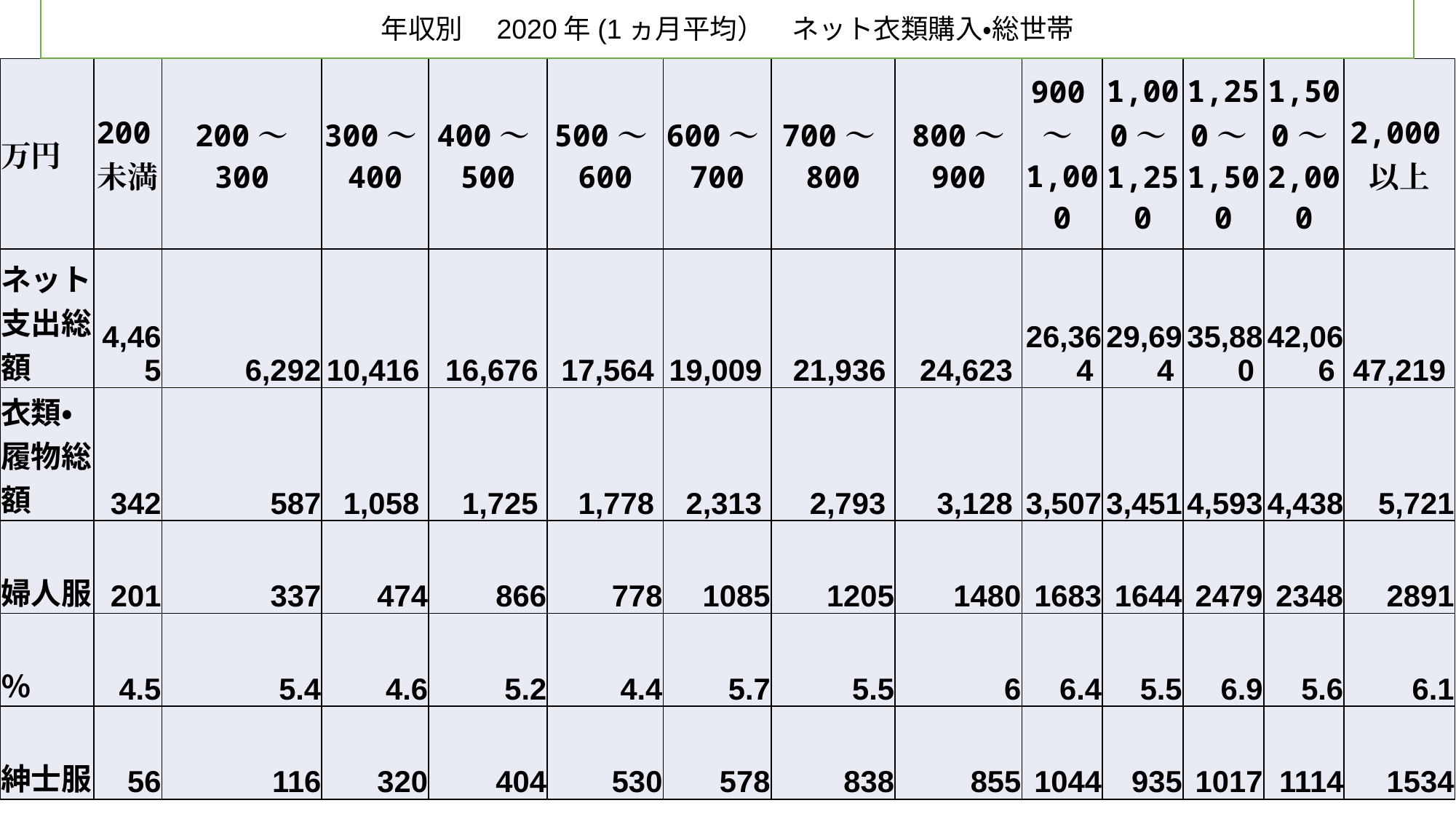

年収別　2020年(1ヵ月平均）　ネット衣類購入・総世帯
| 万円 | 200未満 | 200～ 300 | 300～400 | 400～500 | 500～600 | 600～700 | 700～800 | 800～ 900 | 900～1,000 | 1,000～1,250 | 1,250～1,500 | 1,500～2,000 | 2,000以上 |
| --- | --- | --- | --- | --- | --- | --- | --- | --- | --- | --- | --- | --- | --- |
| ネット支出総額 | 4,465 | 6,292 | 10,416 | 16,676 | 17,564 | 19,009 | 21,936 | 24,623 | 26,364 | 29,694 | 35,880 | 42,066 | 47,219 |
| 衣類・履物総額 | 342 | 587 | 1,058 | 1,725 | 1,778 | 2,313 | 2,793 | 3,128 | 3,507 | 3,451 | 4,593 | 4,438 | 5,721 |
| 婦人服 | 201 | 337 | 474 | 866 | 778 | 1085 | 1205 | 1480 | 1683 | 1644 | 2479 | 2348 | 2891 |
| ％ | 4.5 | 5.4 | 4.6 | 5.2 | 4.4 | 5.7 | 5.5 | 6 | 6.4 | 5.5 | 6.9 | 5.6 | 6.1 |
| 紳士服 | 56 | 116 | 320 | 404 | 530 | 578 | 838 | 855 | 1044 | 935 | 1017 | 1114 | 1534 |